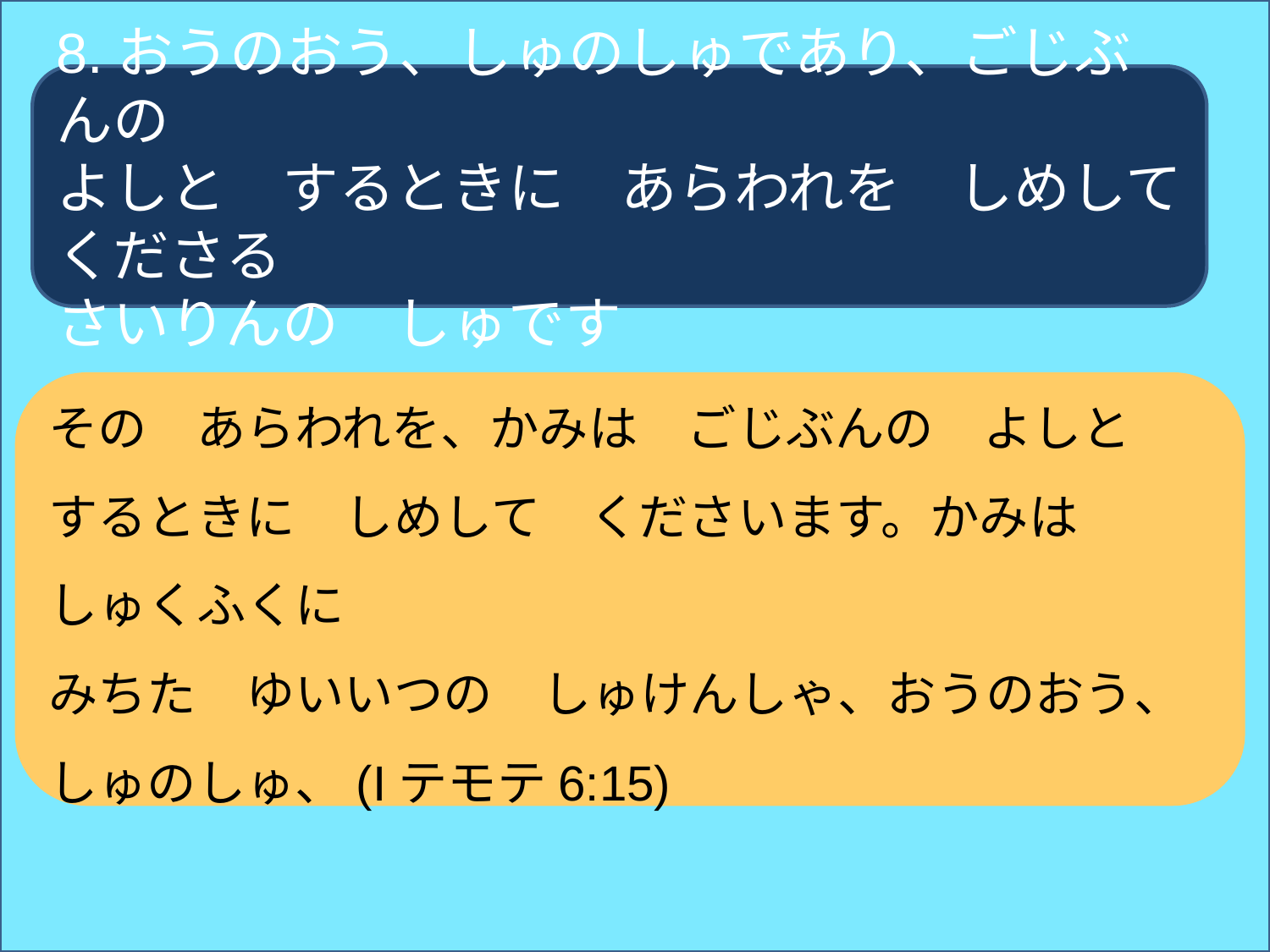

8.おうのおう、しゅのしゅであり、ごじぶんの
よしと　するときに　あらわれを　しめしてくださる
さいりんの　しゅです
その　あらわれを、かみは　ごじぶんの　よしと
するときに　しめして　くださいます。かみは　しゅくふくに
みちた　ゆいいつの　しゅけんしゃ、おうのおう、
しゅのしゅ、(Iテモテ6:15)